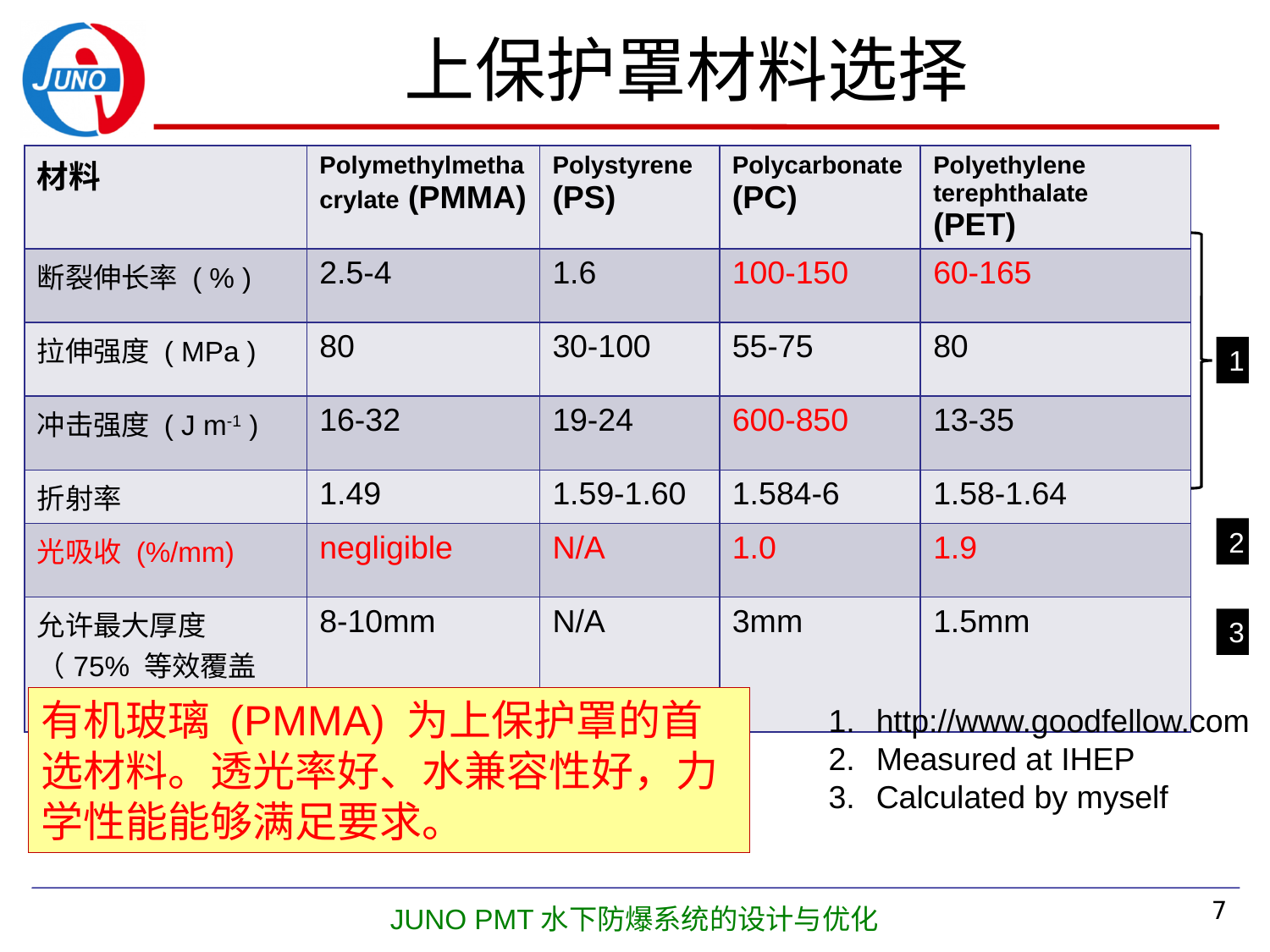

# 上保护罩材料选择
| 材料 | Polymethylmethacrylate (PMMA) | Polystyrene (PS) | Polycarbonate (PC) | Polyethylene terephthalate (PET) |
| --- | --- | --- | --- | --- |
| 断裂伸长率 ( % ) | 2.5-4 | 1.6 | 100-150 | 60-165 |
| 拉伸强度 ( MPa ) | 80 | 30-100 | 55-75 | 80 |
| 冲击强度 ( J m-1 ) | 16-32 | 19-24 | 600-850 | 13-35 |
| 折射率 | 1.49 | 1.59-1.60 | 1.584-6 | 1.58-1.64 |
| 光吸收 (%/mm) | negligible | N/A | 1.0 | 1.9 |
| 允许最大厚度 （75% 等效覆盖率） | 8-10mm | N/A | 3mm | 1.5mm |

1
2
3
有机玻璃 (PMMA) 为上保护罩的首选材料。透光率好、水兼容性好，力学性能能够满足要求。
http://www.goodfellow.com
Measured at IHEP
Calculated by myself
JUNO PMT水下防爆系统的设计与优化
7